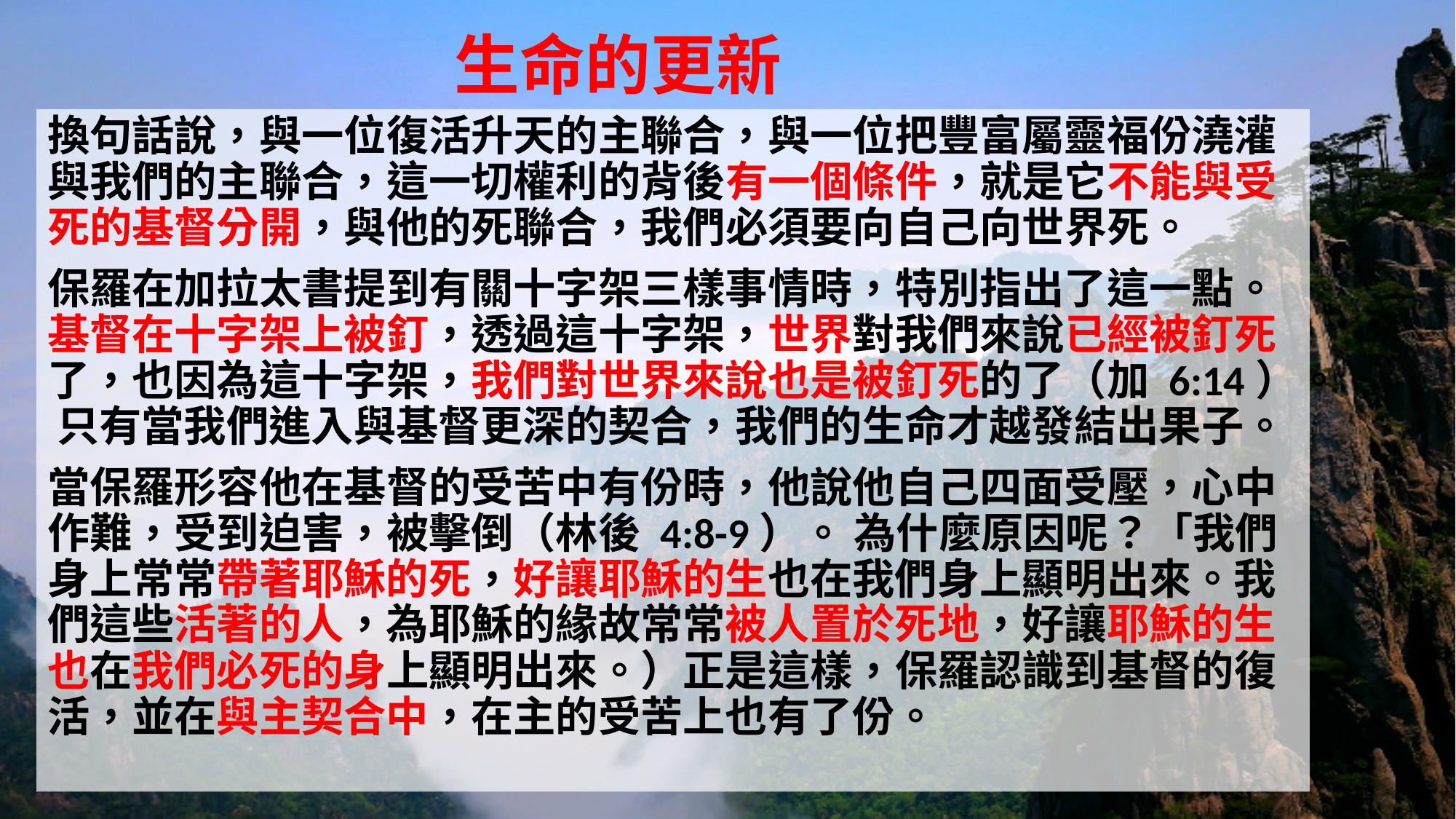

# 生命的更新
換句話說，與一位復活升天的主聯合，與一位把豐富屬靈福份澆灌與我們的主聯合，這一切權利的背後有一個條件，就是它不能與受死的基督分開，與他的死聯合，我們必須要向自己向世界死。
保羅在加拉太書提到有關十字架三樣事情時，特別指出了這一點。基督在十字架上被釘，透過這十字架，世界對我們來說已經被釘死了，也因為這十字架，我們對世界來說也是被釘死的了（加 6:14）。 只有當我們進入與基督更深的契合，我們的生命才越發結出果子。
當保羅形容他在基督的受苦中有份時，他說他自己四面受壓，心中作難，受到迫害，被擊倒（林後 4:8-9）。 為什麼原因呢？「我們身上常常帶著耶穌的死，好讓耶穌的生也在我們身上顯明出來。我們這些活著的人，為耶穌的緣故常常被人置於死地，好讓耶穌的生也在我們必死的身上顯明出來。）正是這樣，保羅認識到基督的復活，並在與主契合中，在主的受苦上也有了份。